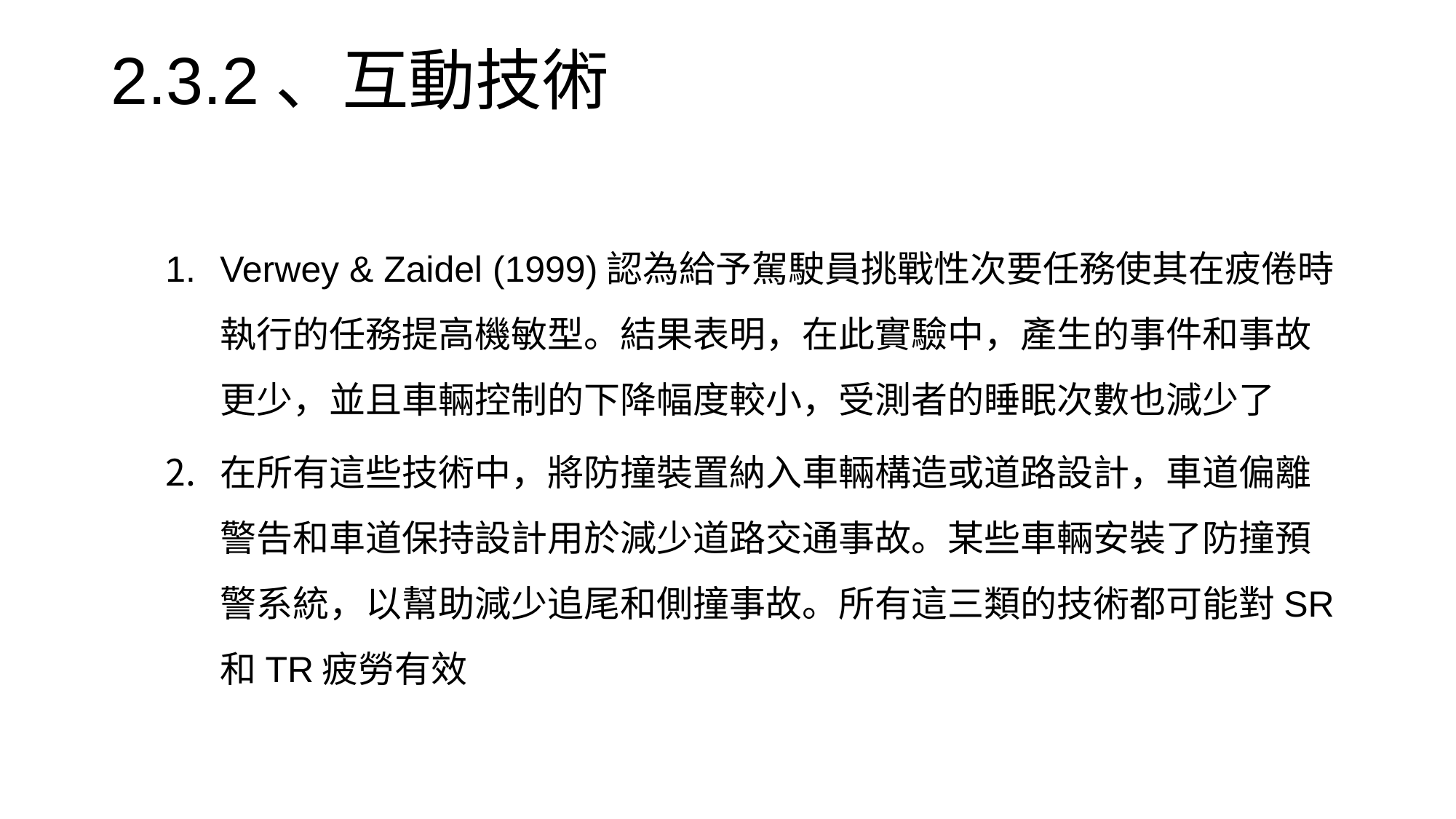

# 2.3.2、互動技術
Verwey & Zaidel (1999)認為給予駕駛員挑戰性次要任務使其在疲倦時執行的任務提高機敏型。結果表明，在此實驗中，產生的事件和事故更少，並且車輛控制的下降幅度較小，受測者的睡眠次數也減少了
在所有這些技術中，將防撞裝置納入車輛構造或道路設計，車道偏離警告和車道保持設計用於減少道路交通事故。某些車輛安裝了防撞預警系統，以幫助減少追尾和側撞事故。所有這三類的技術都可能對SR和TR疲勞有效